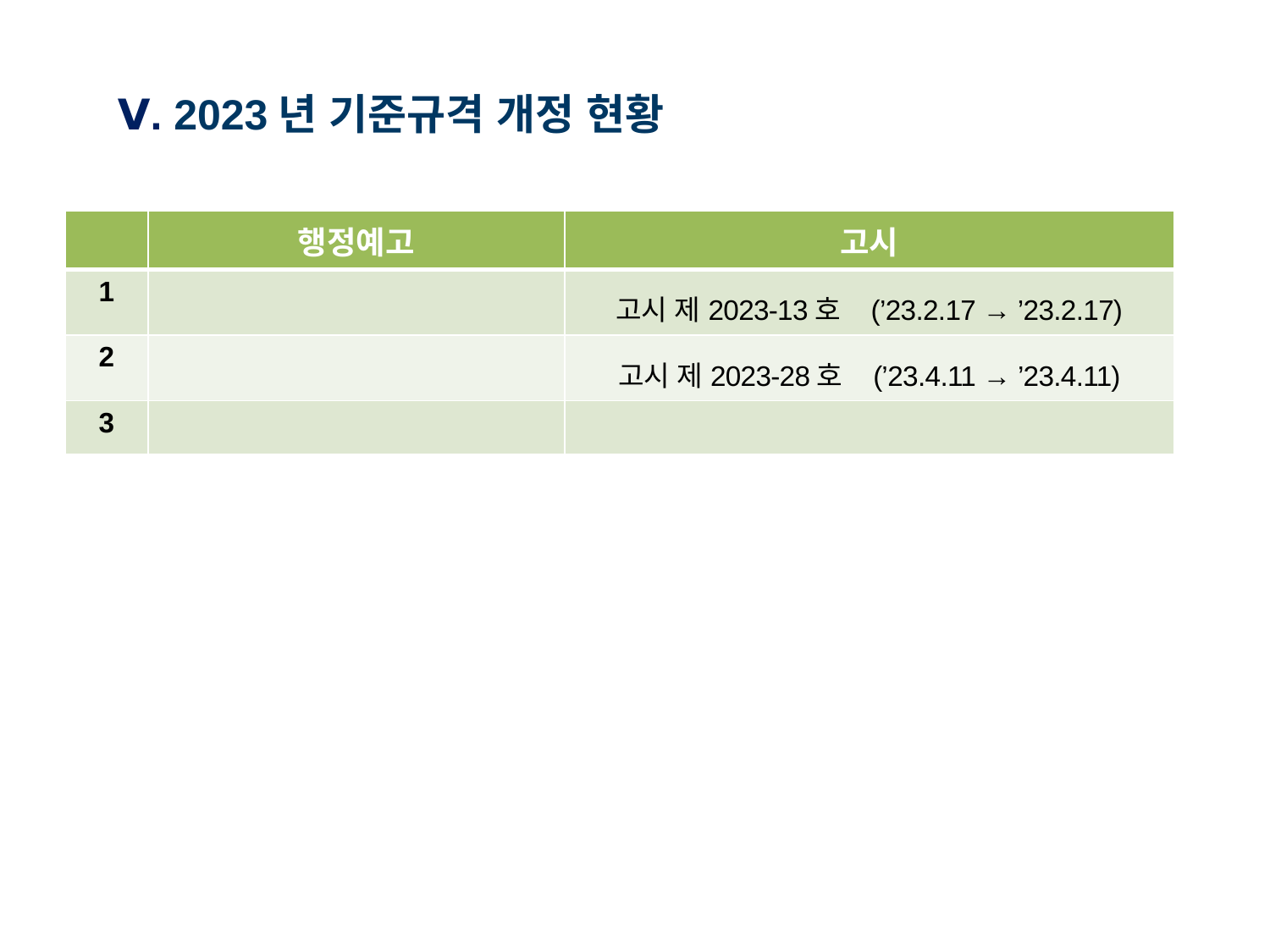

Ⅴ. 2023년 기준규격 개정 현황
|  | 행정예고 | 고시 |
| --- | --- | --- |
| 1 |  | 고시 제2023-13호 (’23.2.17 → ’23.2.17) |
| 2 |  | 고시 제2023-28호 (’23.4.11 → ’23.4.11) |
| 3 |  |  |